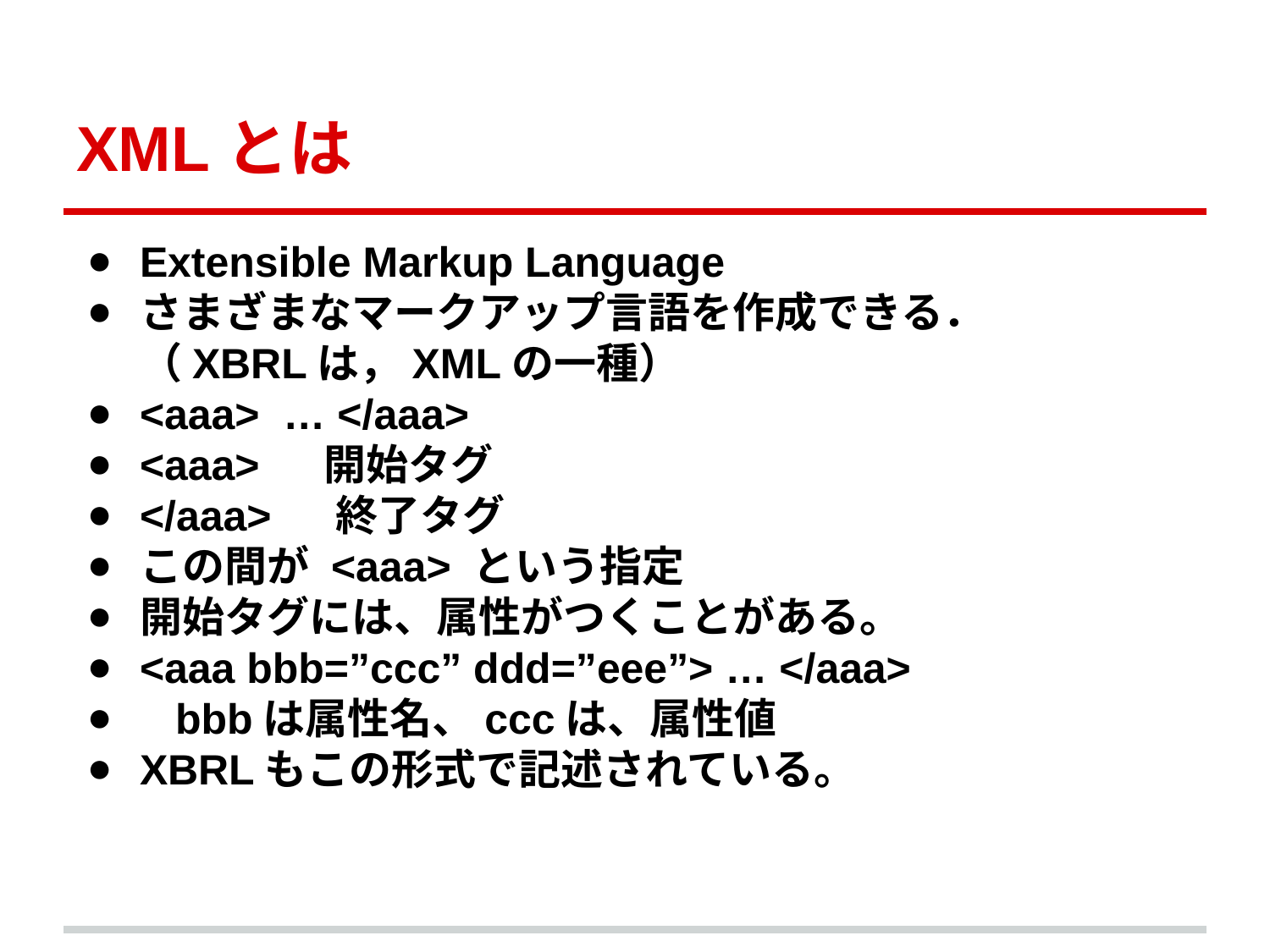

# XMLとは
Extensible Markup Language
さまざまなマークアップ言語を作成できる．
（XBRLは，XMLの一種）
<aaa>  … </aaa>
<aaa> 　開始タグ
</aaa> 　終了タグ
この間が <aaa> という指定
開始タグには、属性がつくことがある。
<aaa bbb=”ccc” ddd=”eee”> … </aaa>
   bbbは属性名、cccは、属性値
XBRLもこの形式で記述されている。